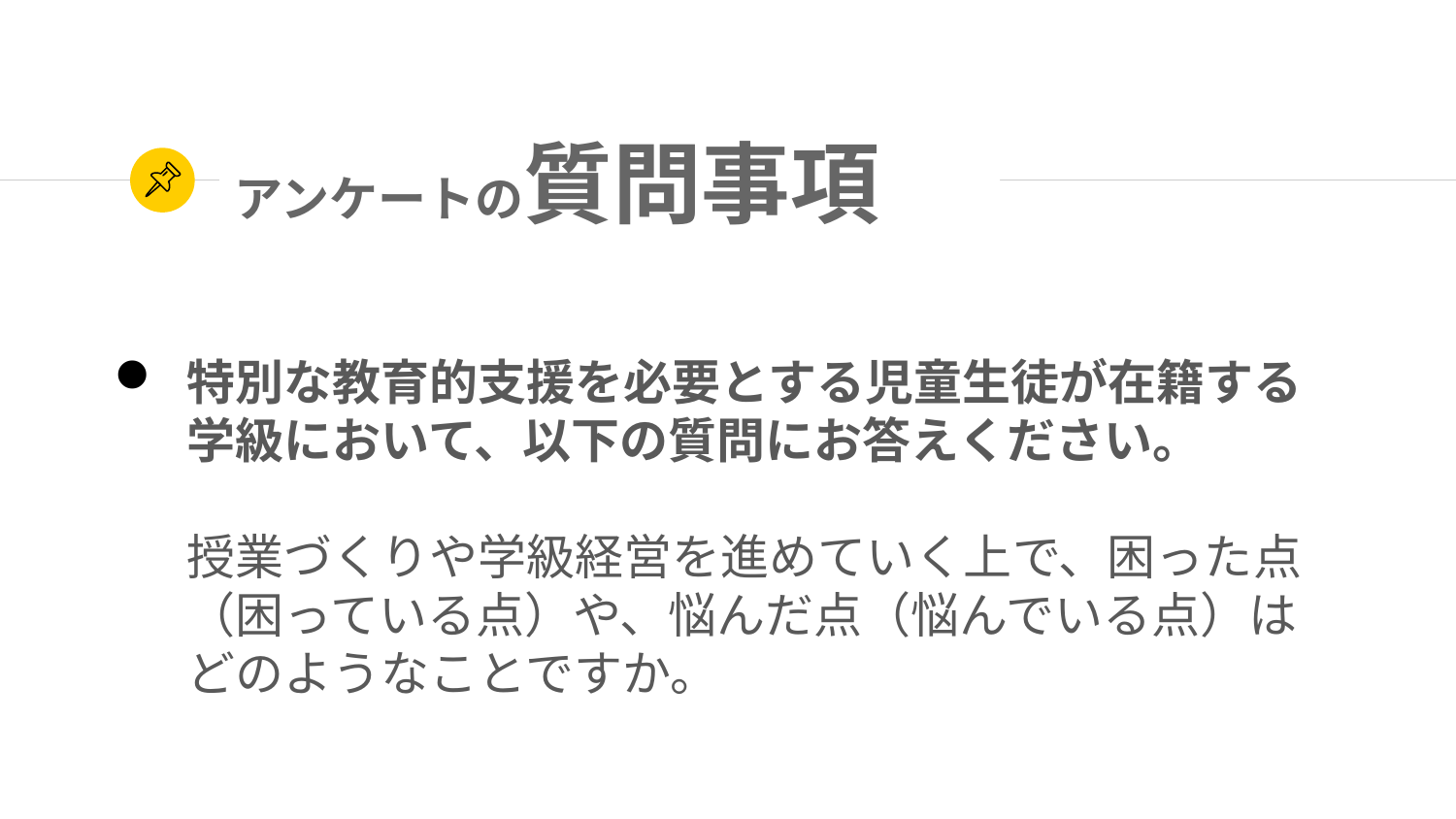

# アンケートの質問事項

特別な教育的支援を必要とする児童生徒が在籍する学級において、以下の質問にお答えください。
　
授業づくりや学級経営を進めていく上で、困った点（困っている点）や、悩んだ点（悩んでいる点）はどのようなことですか。